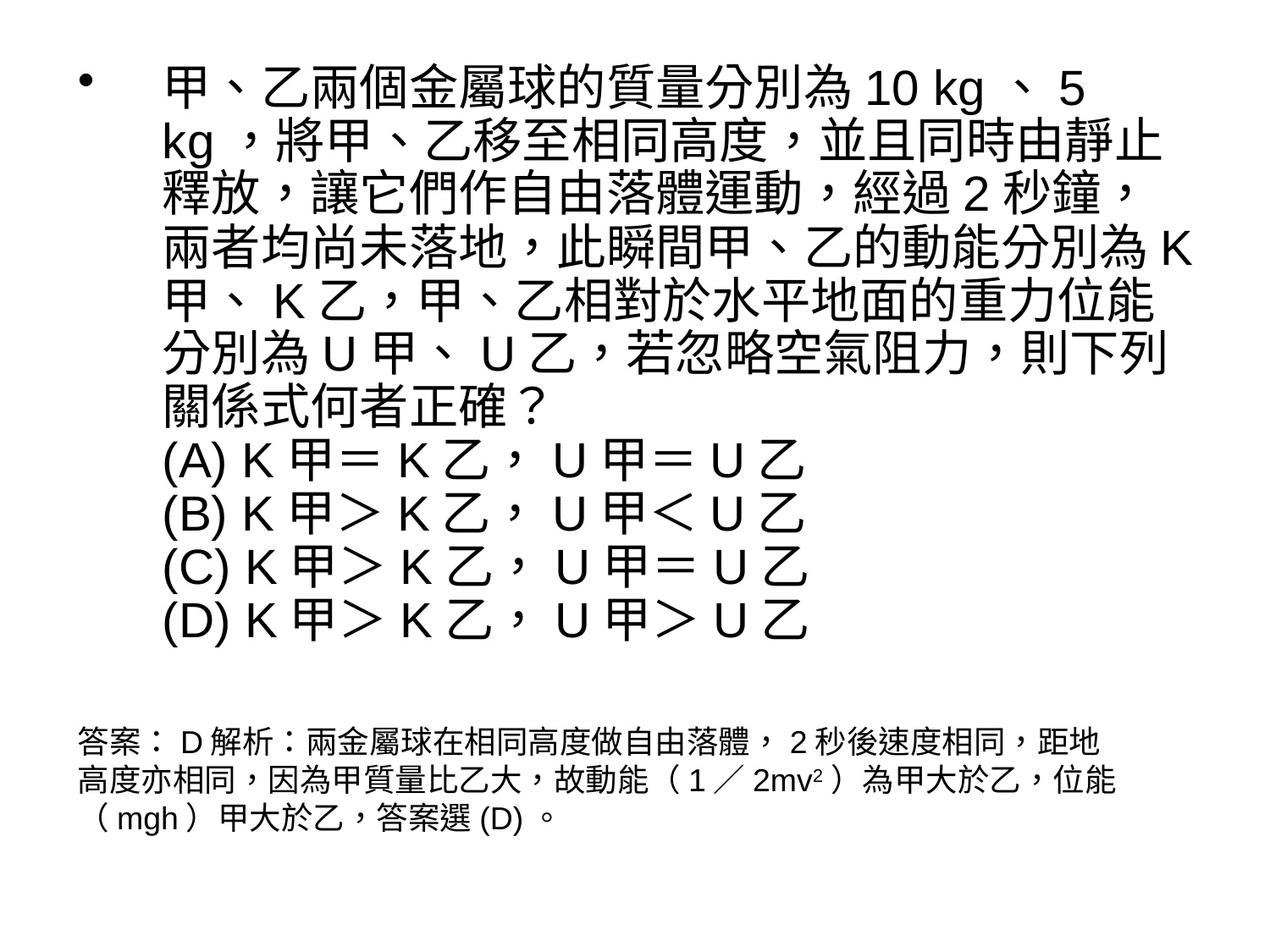

甲、乙兩個金屬球的質量分別為10 kg、5 kg，將甲、乙移至相同高度，並且同時由靜止釋放，讓它們作自由落體運動，經過2秒鐘，兩者均尚未落地，此瞬間甲、乙的動能分別為K甲、K乙，甲、乙相對於水平地面的重力位能分別為U甲、U乙，若忽略空氣阻力，則下列關係式何者正確？
(A) K甲＝K乙，U甲＝U乙　　
(B) K甲＞K乙，U甲＜U乙
(C) K甲＞K乙，U甲＝U乙　　
(D) K甲＞K乙，U甲＞U乙
答案：D解析：兩金屬球在相同高度做自由落體，2秒後速度相同，距地高度亦相同，因為甲質量比乙大，故動能（1／2mv2）為甲大於乙，位能（mgh）甲大於乙，答案選(D)。